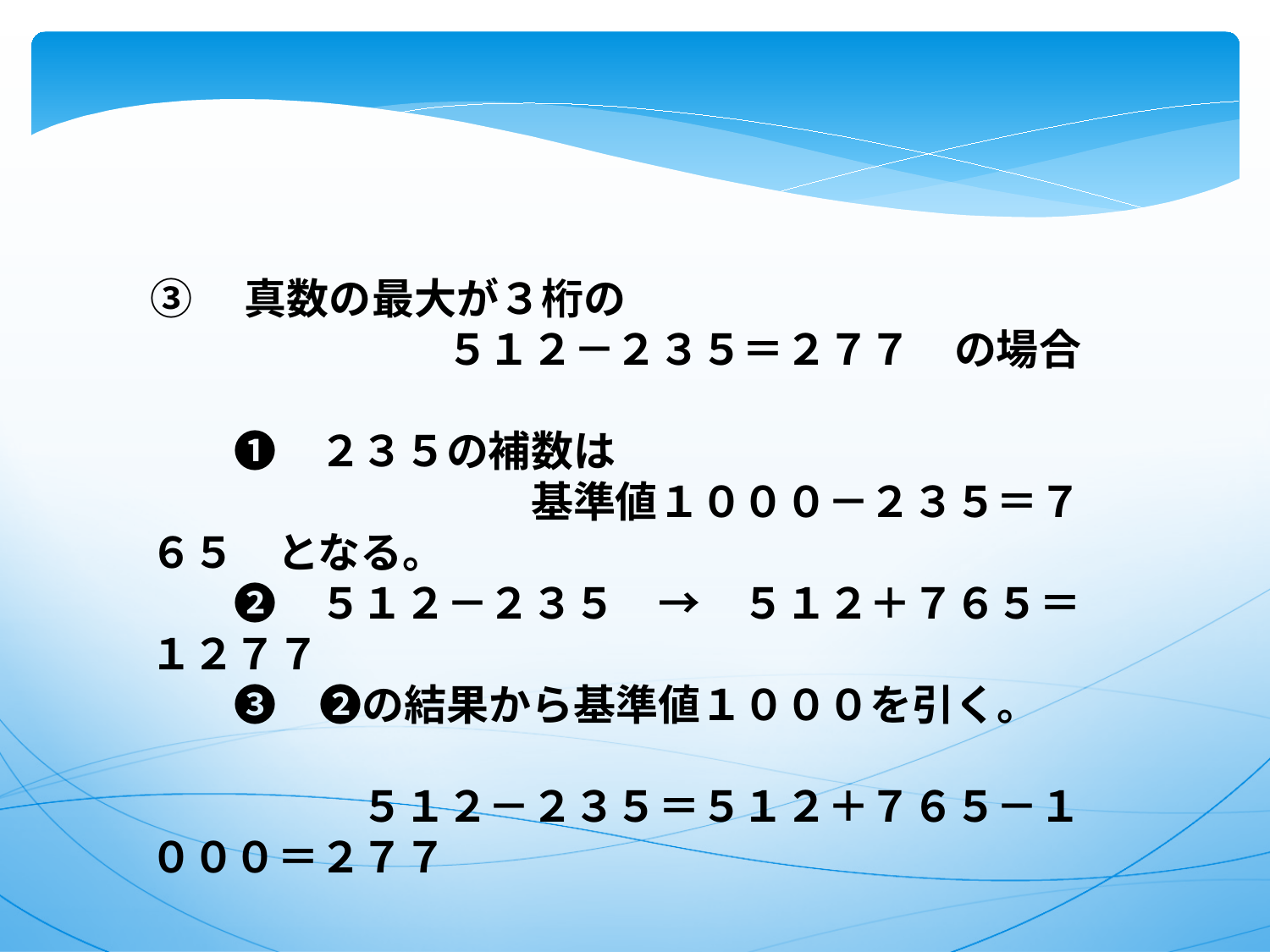

③　真数の最大が３桁の
　　　　　　　５１２－２３５＝２７７　の場合

　　❶　２３５の補数は
　　　　　　　　　基準値１０００－２３５＝７６５　となる。
　　❷　５１２－２３５　→　５１２＋７６５＝１２７７
　　❸　❷の結果から基準値１０００を引く。

　　　　　５１２－２３５＝５１２＋７６５－１０００＝２７７